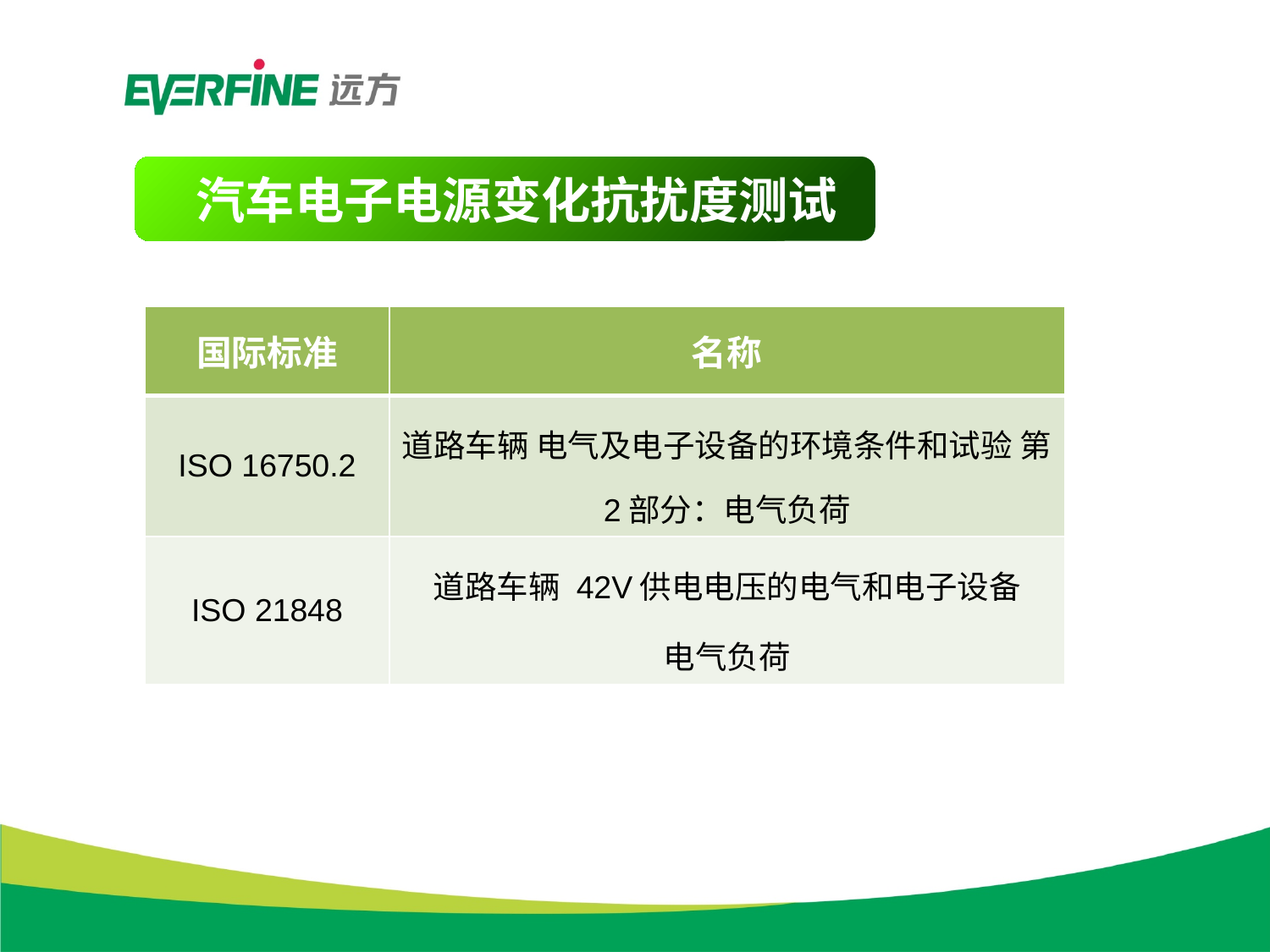

汽车电子电源变化抗扰度测试

| 国际标准 | 名称 |
| --- | --- |
| ISO 16750.2 | 道路车辆 电气及电子设备的环境条件和试验 第2部分：电气负荷 |
| ISO 21848 | 道路车辆 42V供电电压的电气和电子设备 电气负荷 |